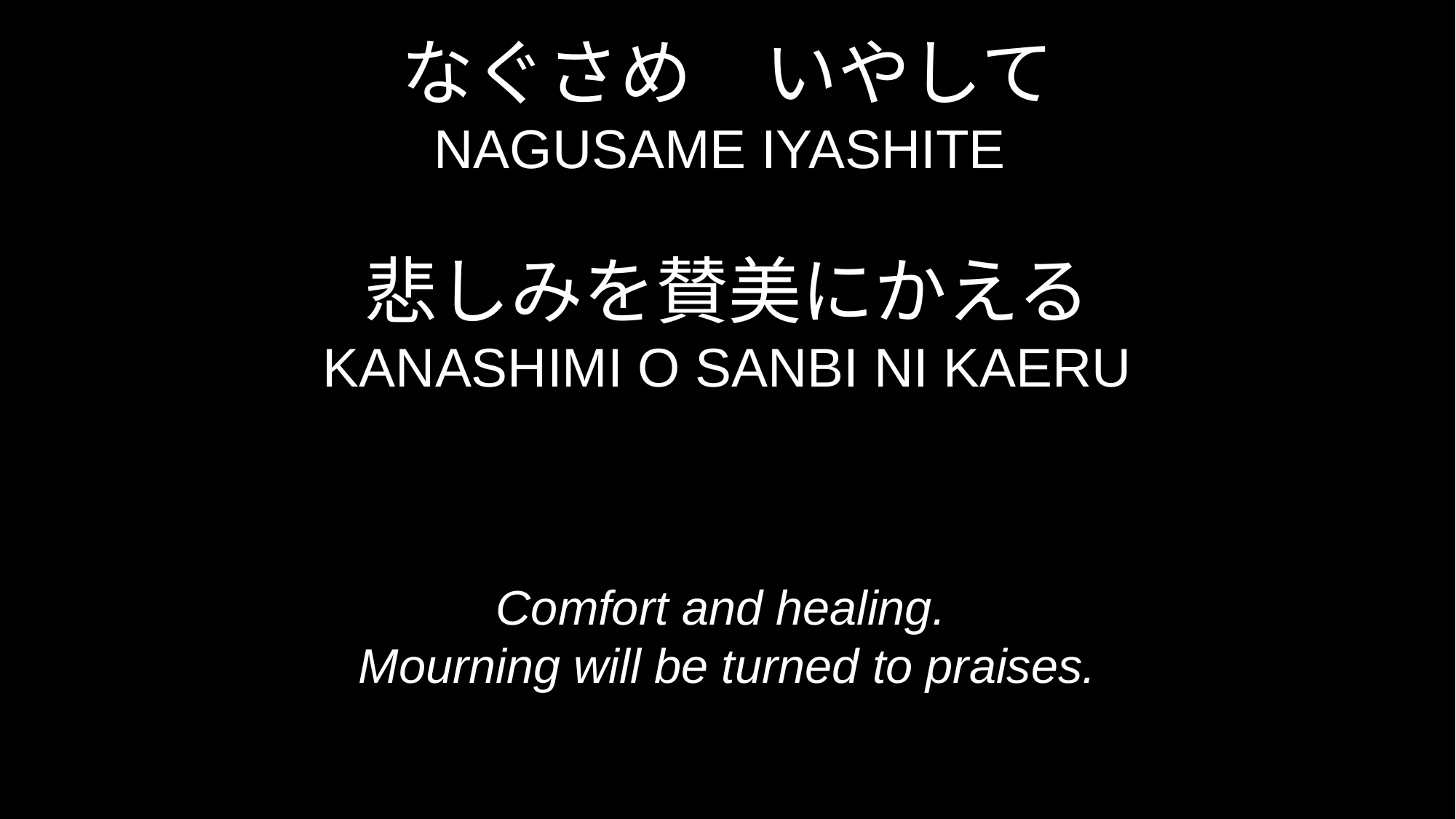

なぐさめ　いやして
NAGUSAME IYASHITE

悲しみを賛美にかえる
KANASHIMI O SANBI NI KAERU

Comfort and healing.
Mourning will be turned to praises.